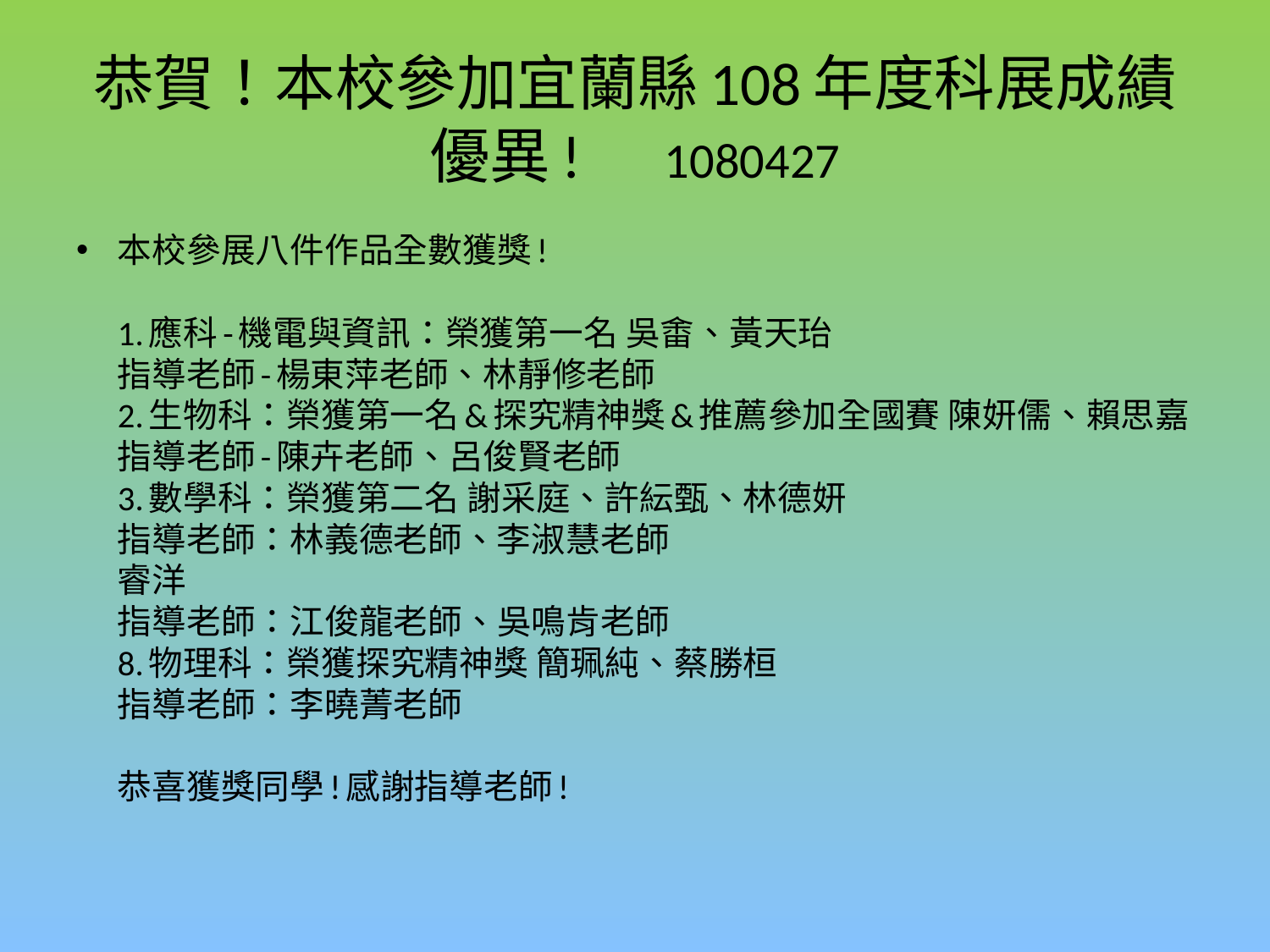

# 恭賀！本校參加宜蘭縣108年度科展成績優異!　1080427
本校參展八件作品全數獲獎!
1.應科-機電與資訊：榮獲第一名 吳畬、黃天珆
指導老師-楊東萍老師、林靜修老師
2.生物科：榮獲第一名&探究精神獎&推薦參加全國賽 陳妍儒、賴思嘉
指導老師-陳卉老師、呂俊賢老師
3.數學科：榮獲第二名 謝采庭、許紜甄、林德妍
指導老師：林義德老師、李淑慧老師
睿洋
指導老師：江俊龍老師、吳鳴肯老師
8.物理科：榮獲探究精神獎 簡珮純、蔡勝桓
指導老師：李曉菁老師
恭喜獲獎同學!感謝指導老師!